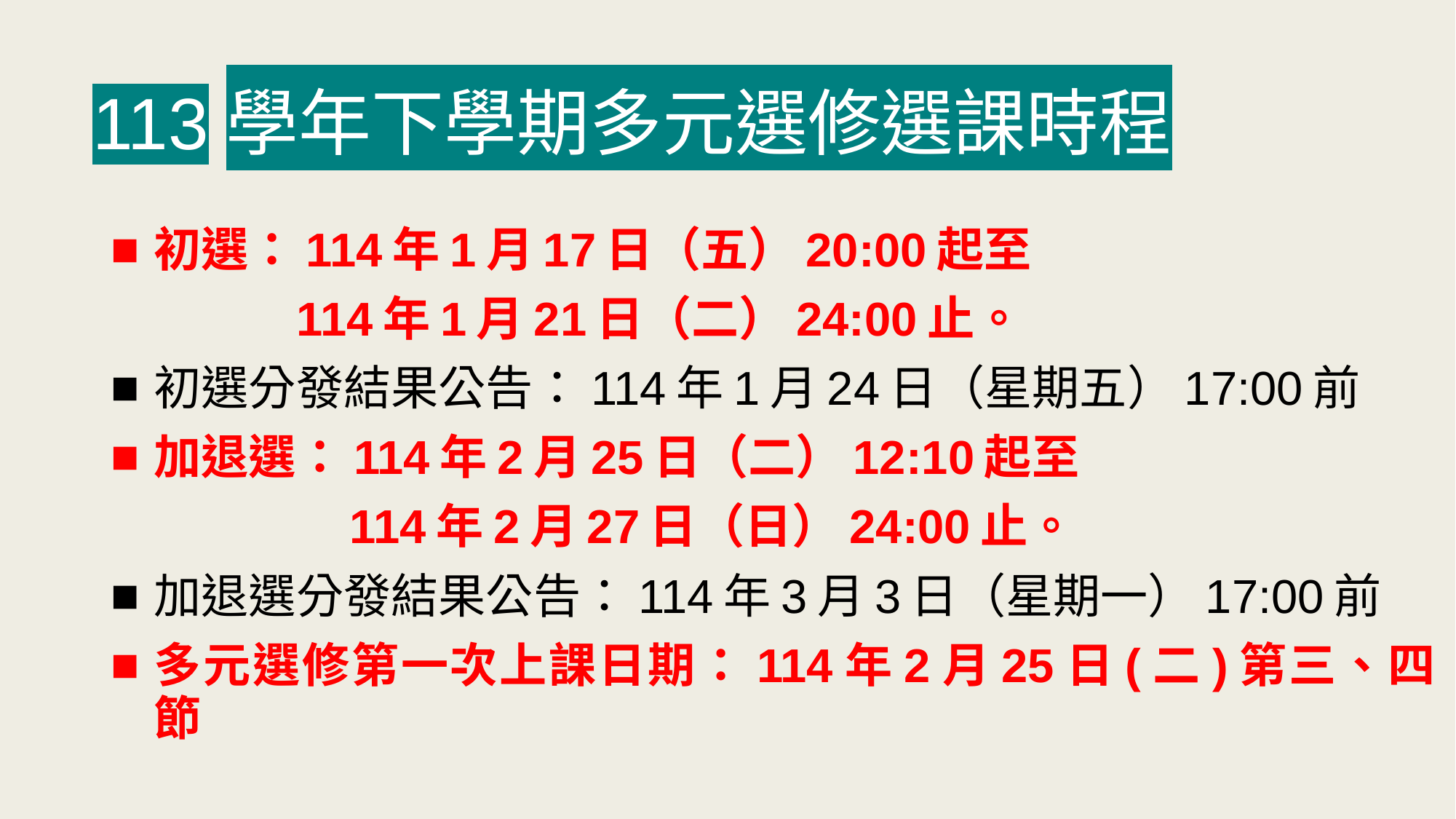

113學年下學期多元選修選課時程
初選：114年1月17日（五）20:00起至
              114年1月21日（二）24:00止。
初選分發結果公告：114年1月24日（星期五）17:00前
加退選：114年2月25日（二）12:10起至
                  114年2月27日（日）24:00止。
加退選分發結果公告：114年3月3日（星期一）17:00前
多元選修第一次上課日期：114年2月25日(二)第三、四節